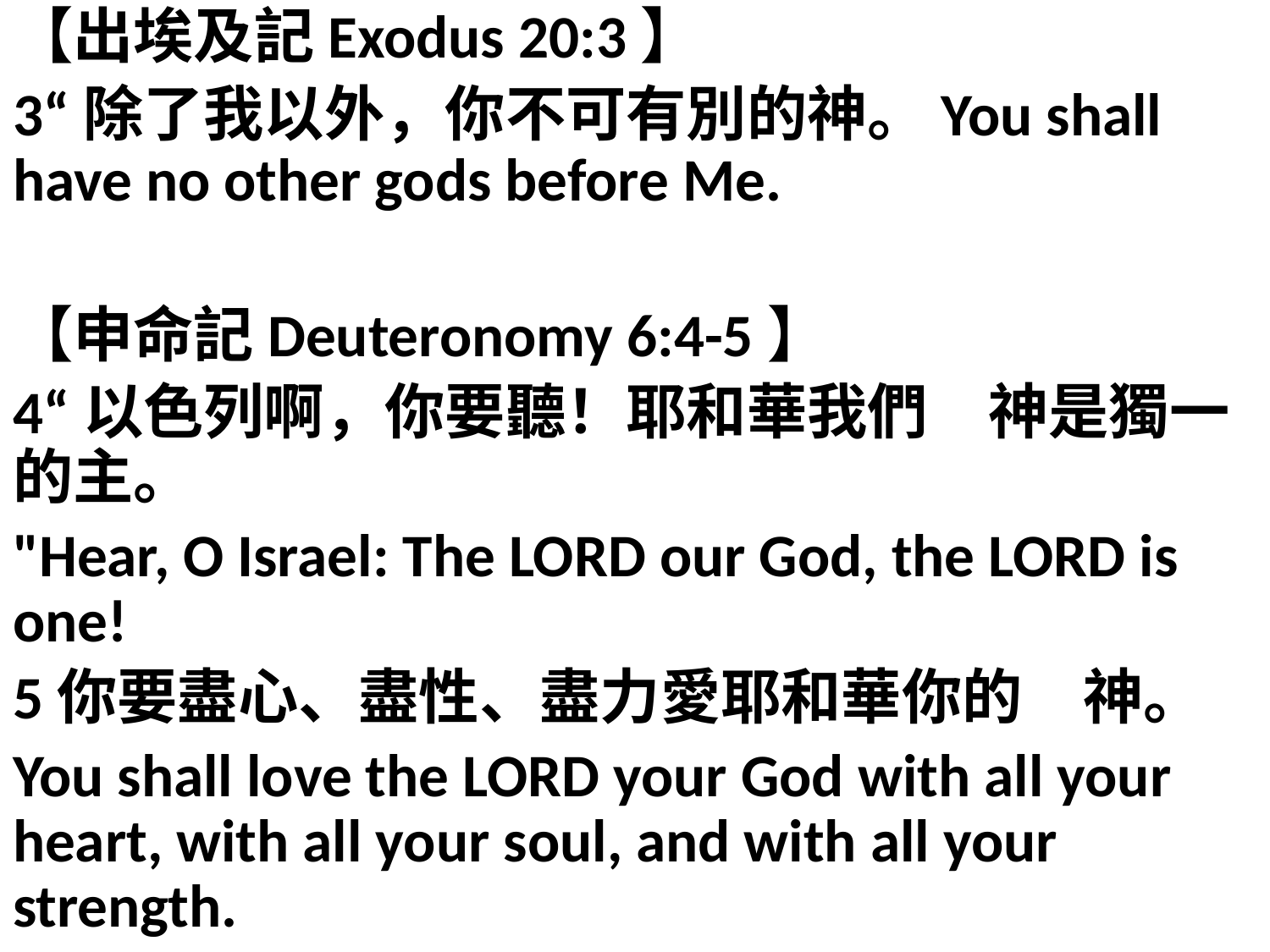

【出埃及記Exodus 20:3】
3“除了我以外，你不可有別的神。You shall have no other gods before Me.

【申命記Deuteronomy 6:4-5】
4“以色列啊，你要聽！耶和華我們　神是獨一的主。
"Hear, O Israel: The LORD our God, the LORD is one!
5你要盡心、盡性、盡力愛耶和華你的　神。
You shall love the LORD your God with all your heart, with all your soul, and with all your strength.